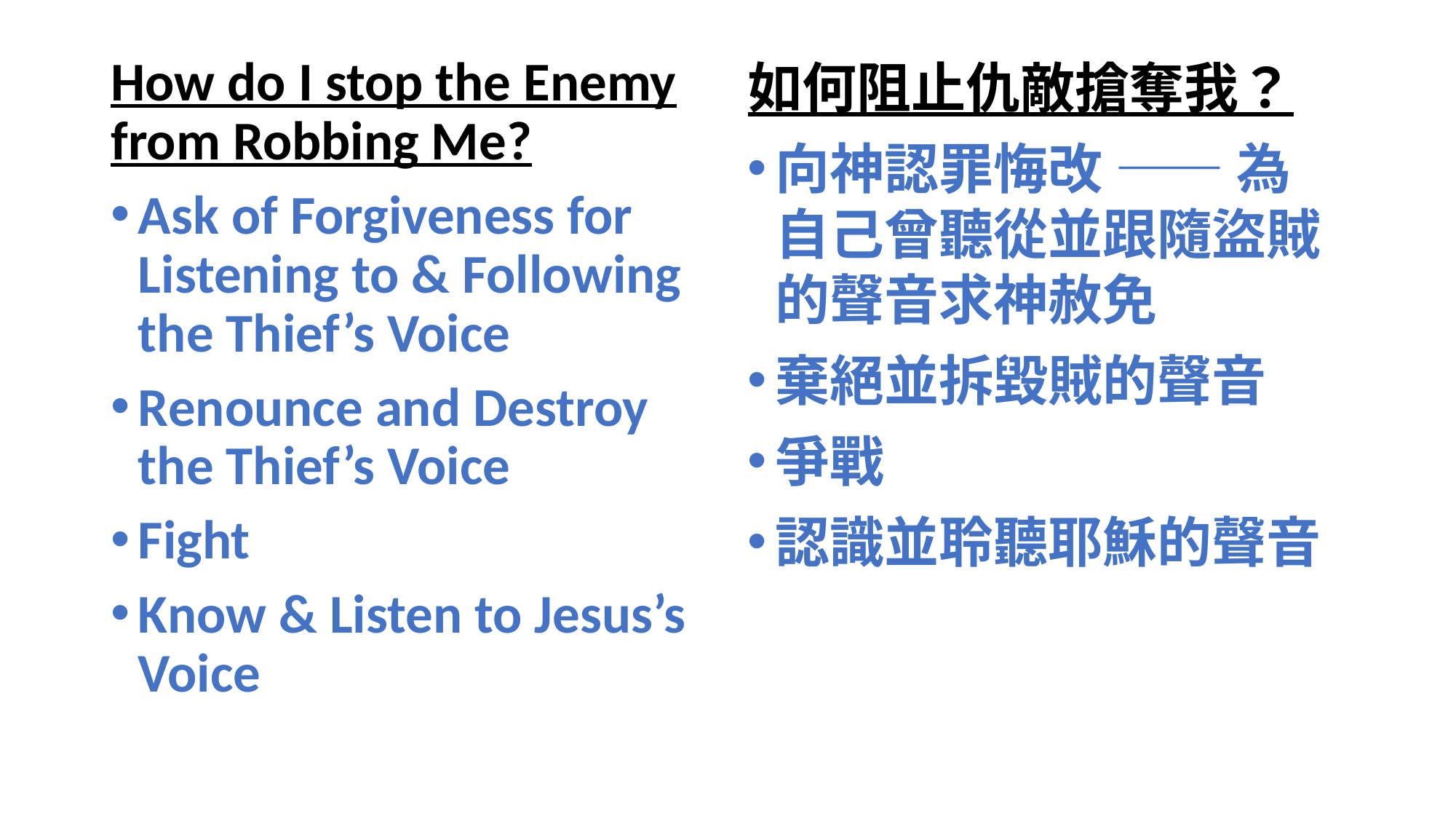

How do I stop the Enemy from Robbing Me?
Ask of Forgiveness for Listening to & Following the Thief’s Voice
Renounce and Destroy the Thief’s Voice
Fight
Know & Listen to Jesus’s Voice

如何阻止仇敵搶奪我？
向神認罪悔改 —— 為自己曾聽從並跟隨盜賊的聲音求神赦免
棄絕並拆毀賊的聲音
爭戰
認識並聆聽耶穌的聲音